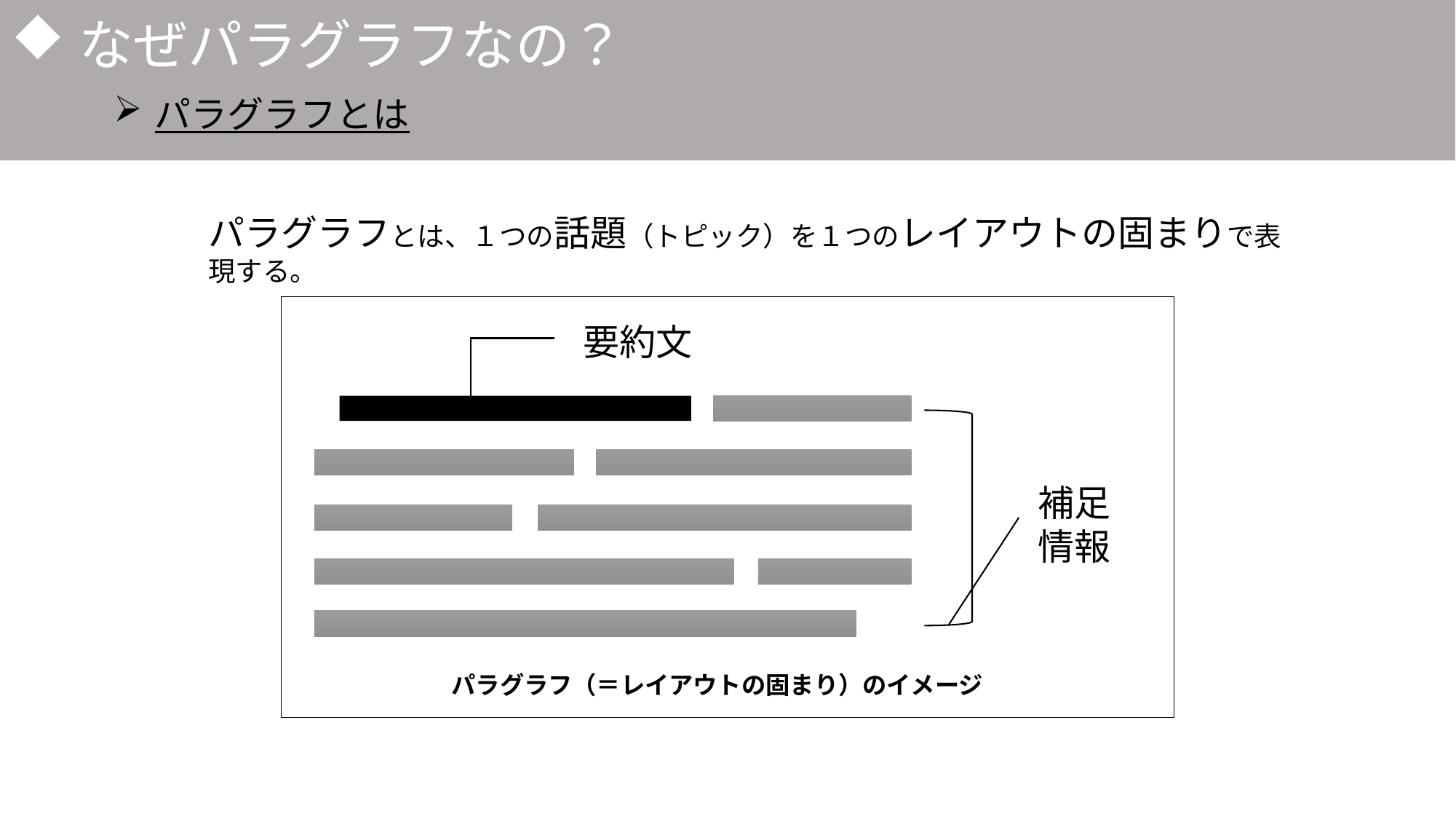

# なぜパラグラフなの？
パラグラフとは
パラグラフとは、１つの話題（トピック）を１つのレイアウトの固まりで表現する。

要約文

補足情報
パラグラフ（＝レイアウトの固まり）のイメージ